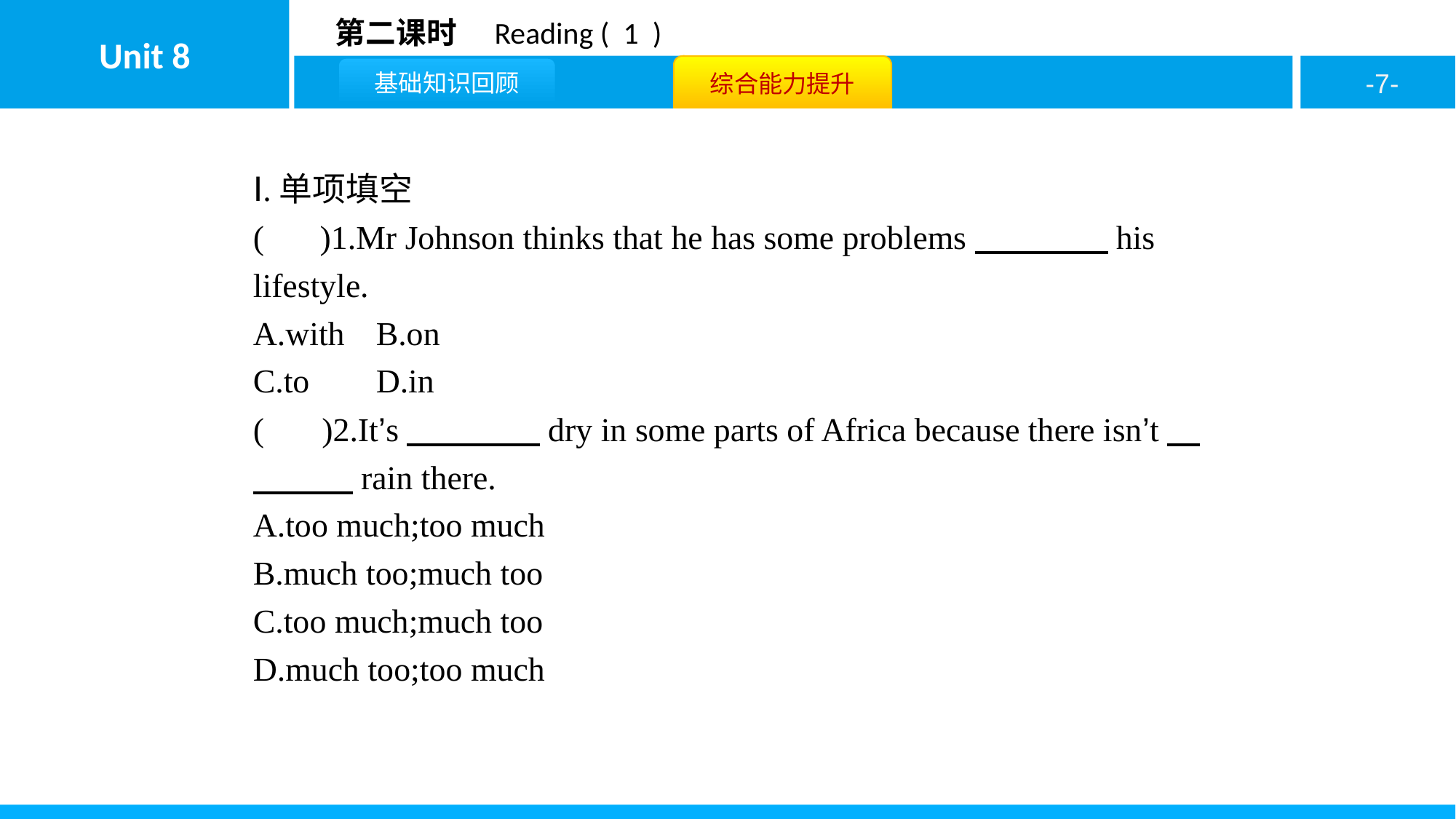

Ⅰ.单项填空
(  B  )1.Mr Johnson thinks that he has some problems　　　　his lifestyle.
A.with	B.on
C.to	D.in
(  D  )2.It’s　　　　dry in some parts of Africa because there isn’t　　　　rain there.
A.too much;too much
B.much too;much too
C.too much;much too
D.much too;too much